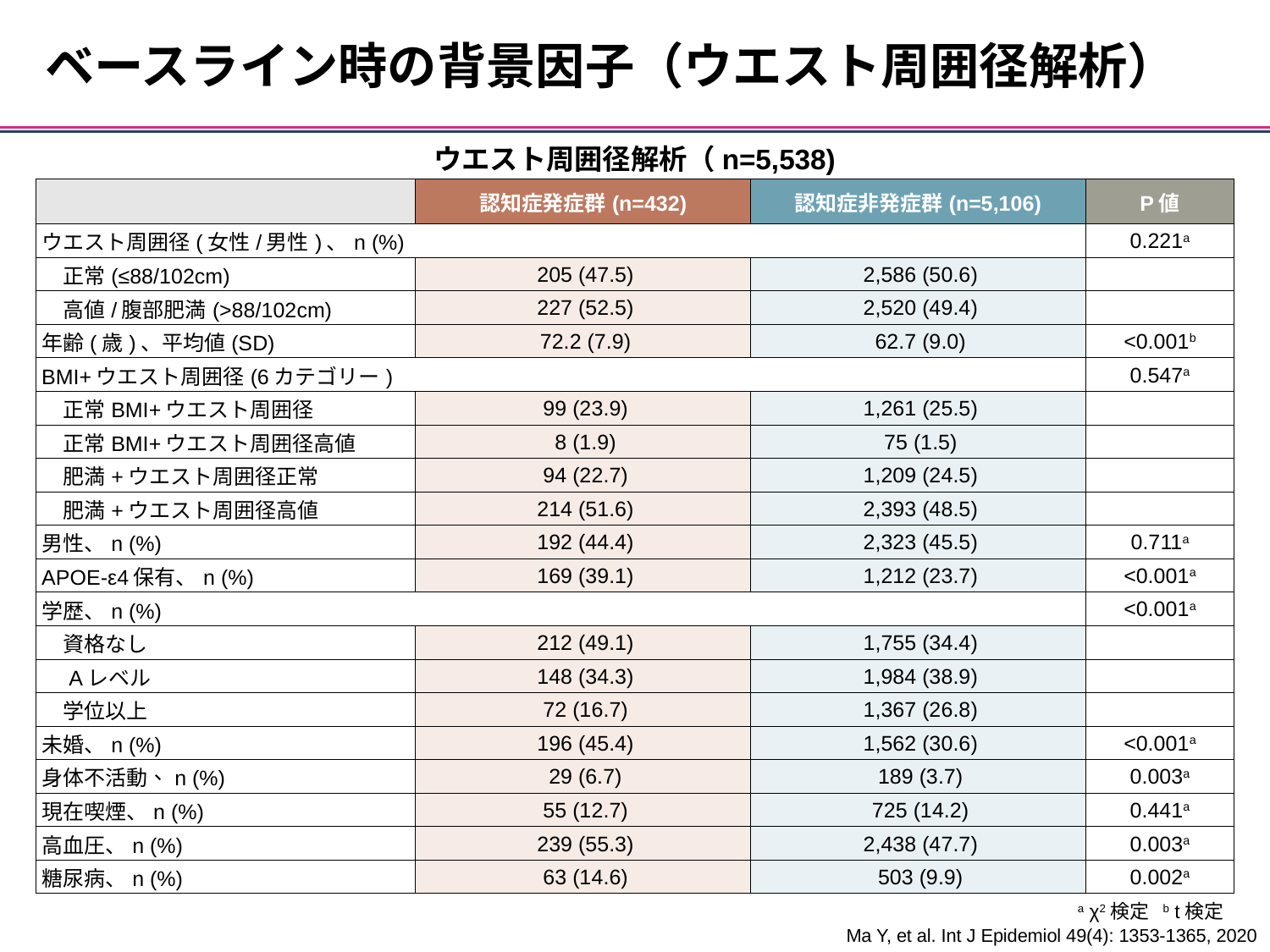

ベースライン時の背景因子（ウエスト周囲径解析）
ウエスト周囲径解析（n=5,538)
|  | 認知症発症群(n=432) | 認知症非発症群(n=5,106) | P値 |
| --- | --- | --- | --- |
| ウエスト周囲径(女性/男性)、n (%) |  |  | 0.221a |
| 正常(≤88/102cm) | 205 (47.5) | 2,586 (50.6) |  |
| 高値/腹部肥満(>88/102cm) | 227 (52.5) | 2,520 (49.4) |  |
| 年齢(歳)、平均値(SD) | 72.2 (7.9) | 62.7 (9.0) | <0.001b |
| BMI+ウエスト周囲径(6カテゴリー) |  |  | 0.547a |
| 正常BMI+ウエスト周囲径 | 99 (23.9) | 1,261 (25.5) |  |
| 正常BMI+ウエスト周囲径高値 | 8 (1.9) | 75 (1.5) |  |
| 肥満+ウエスト周囲径正常 | 94 (22.7) | 1,209 (24.5) |  |
| 肥満+ウエスト周囲径高値 | 214 (51.6) | 2,393 (48.5) |  |
| 男性、n (%) | 192 (44.4) | 2,323 (45.5) | 0.711a |
| APOE-ε4保有、n (%) | 169 (39.1) | 1,212 (23.7) | <0.001a |
| 学歴、n (%) |  |  | <0.001a |
| 資格なし | 212 (49.1) | 1,755 (34.4) |  |
| Aレベル | 148 (34.3) | 1,984 (38.9) |  |
| 学位以上 | 72 (16.7) | 1,367 (26.8) |  |
| 未婚、n (%) | 196 (45.4) | 1,562 (30.6) | <0.001a |
| 身体不活動、n (%) | 29 (6.7) | 189 (3.7) | 0.003a |
| 現在喫煙、n (%) | 55 (12.7) | 725 (14.2) | 0.441a |
| 高血圧、n (%) | 239 (55.3) | 2,438 (47.7) | 0.003a |
| 糖尿病、n (%) | 63 (14.6) | 503 (9.9) | 0.002a |
a χ2検定  b t検定
Ma Y, et al. Int J Epidemiol 49(4): 1353-1365, 2020